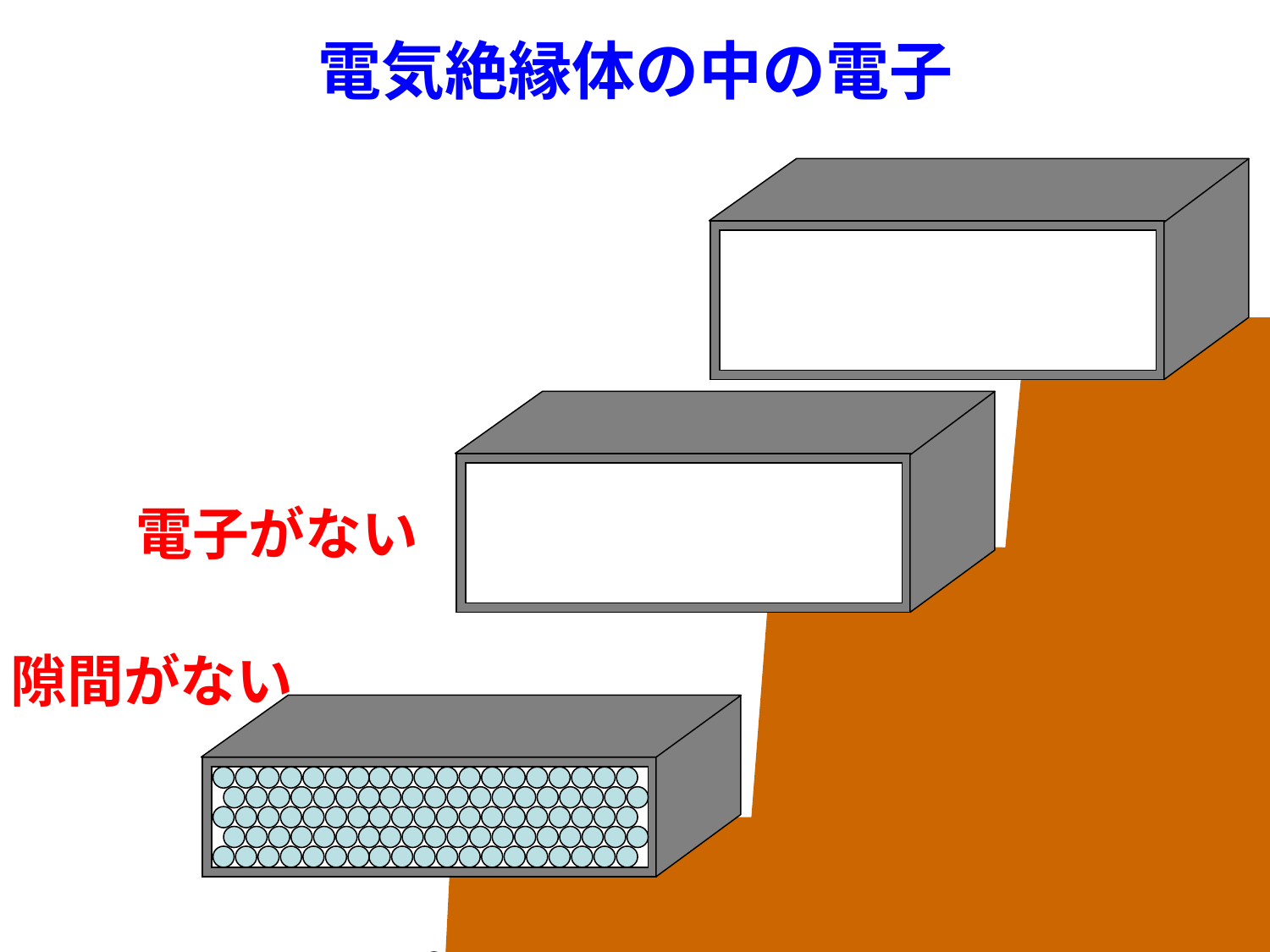

# 電気絶縁体の中の電子

電子がない
隙間がない

がけの途中にあるパチンコ玉は
すぐに落ちる

上方向（エネルギー）
ただし、下の箱に隙間が無いと落ちることはできない

横方向

横方向